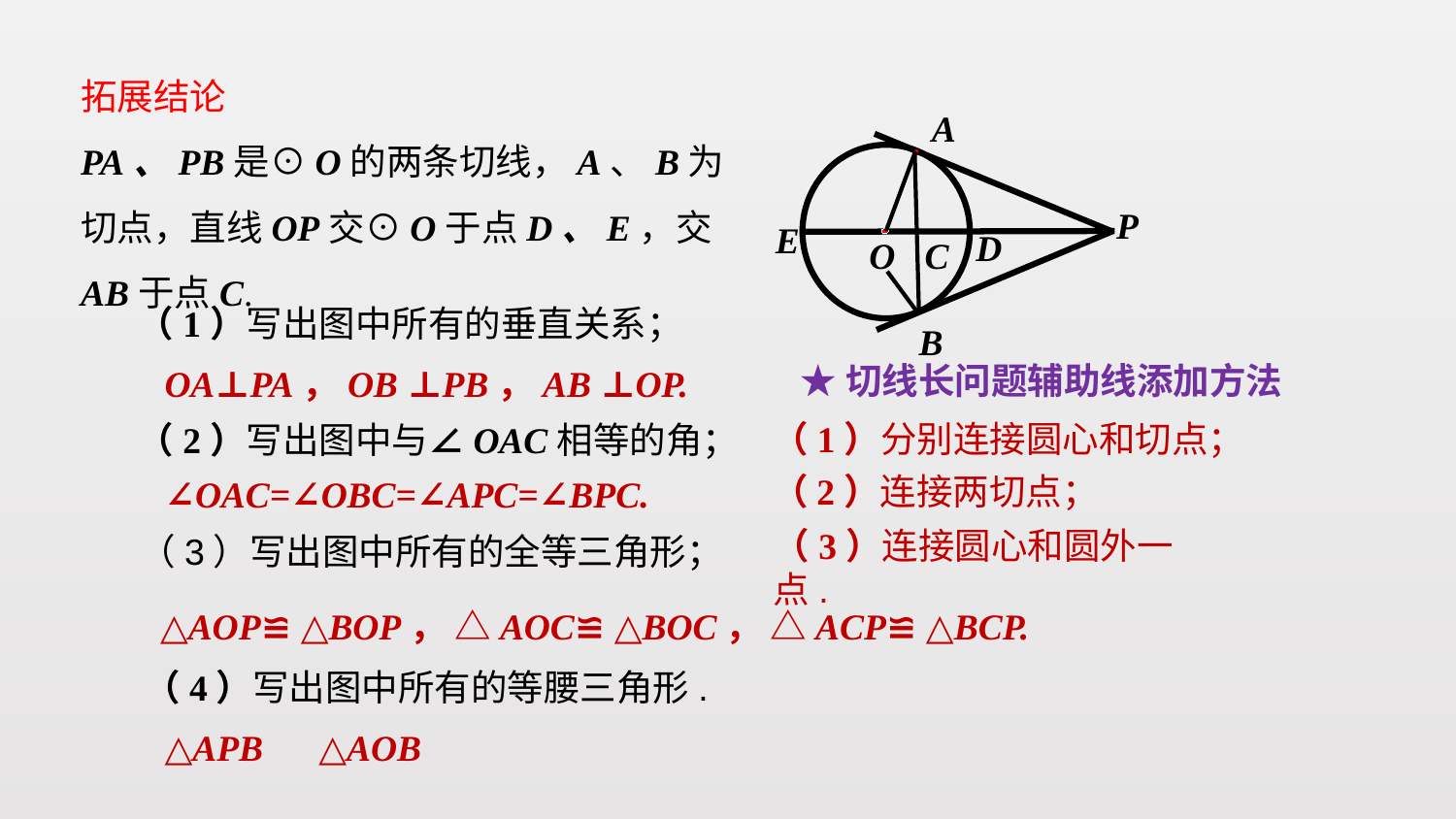

拓展结论
PA、PB是⊙O的两条切线，A、B为切点，直线OP交⊙O于点D、E，交AB于点C.
A

P
O

B
E
D
C
（1）写出图中所有的垂直关系；
★切线长问题辅助线添加方法
OA⊥PA，OB ⊥PB，AB ⊥OP.
（1）分别连接圆心和切点；
（2）写出图中与∠OAC相等的角；
（2）连接两切点；
∠OAC=∠OBC=∠APC=∠BPC.
（3）连接圆心和圆外一点.
（3）写出图中所有的全等三角形；
△AOP≌ △BOP， △AOC≌ △BOC， △ACP≌ △BCP.
（4）写出图中所有的等腰三角形.
△APB      △AOB